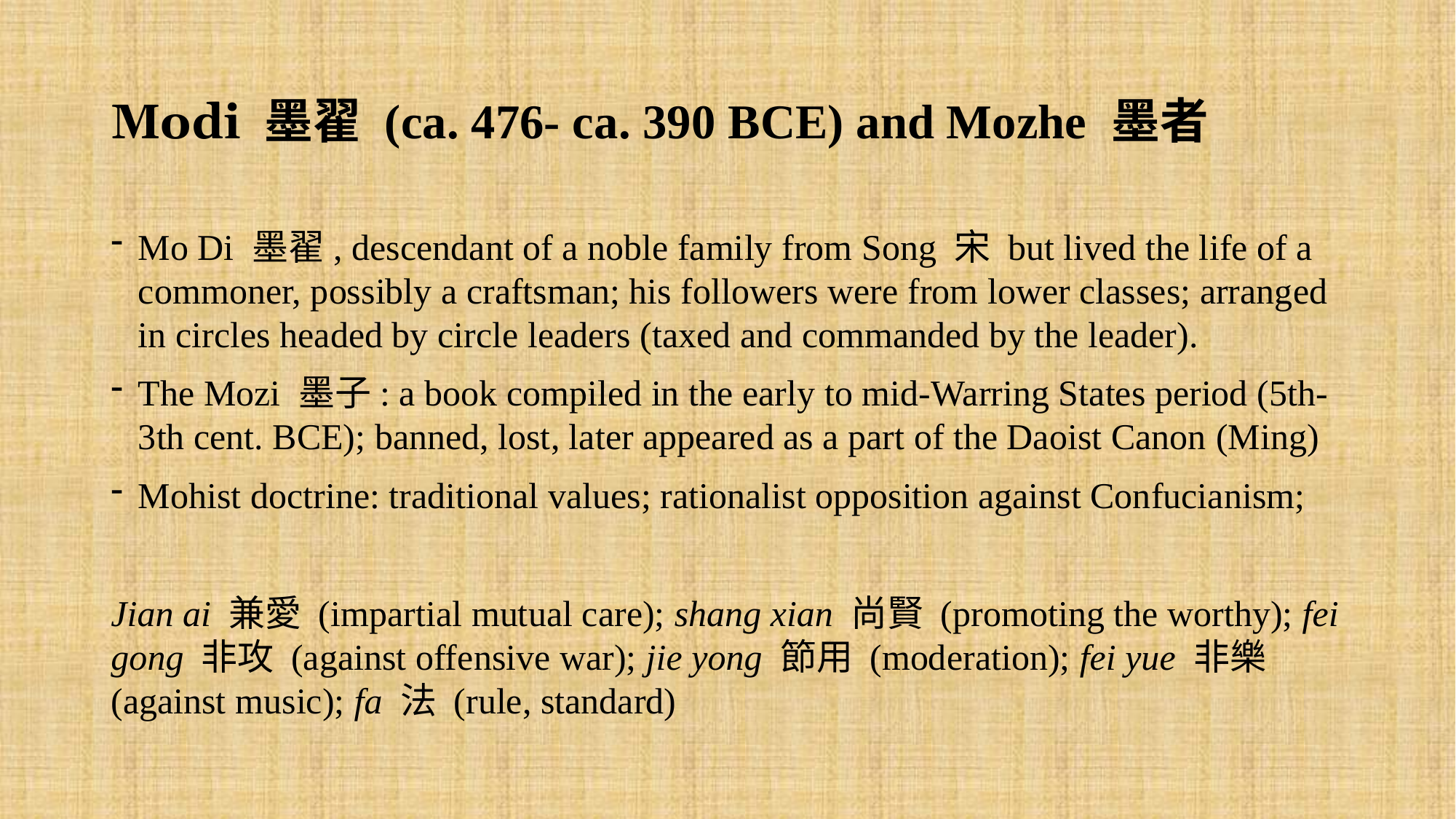

# Modi 墨翟 (ca. 476- ca. 390 BCE) and Mozhe 墨者
Mo Di 墨翟, descendant of a noble family from Song 宋 but lived the life of a commoner, possibly a craftsman; his followers were from lower classes; arranged in circles headed by circle leaders (taxed and commanded by the leader).
The Mozi 墨子: a book compiled in the early to mid-Warring States period (5th-3th cent. BCE); banned, lost, later appeared as a part of the Daoist Canon (Ming)
Mohist doctrine: traditional values; rationalist opposition against Confucianism;

Jian ai 兼愛 (impartial mutual care); shang xian 尚賢 (promoting the worthy); fei gong 非攻 (against offensive war); jie yong 節用 (moderation); fei yue 非樂 (against music); fa 法 (rule, standard)